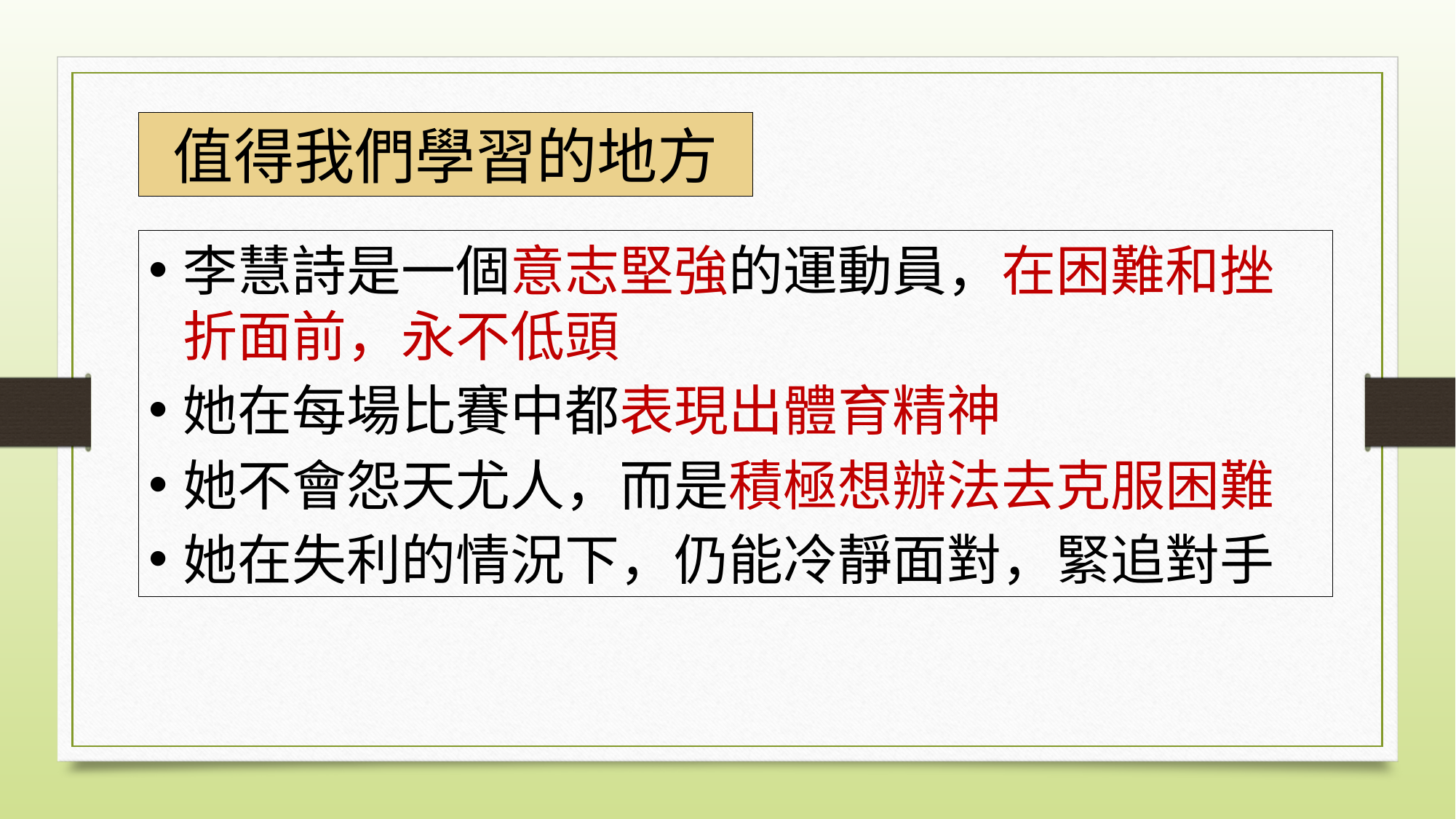

值得我們學習的地方
李慧詩是一個意志堅強的運動員，在困難和挫折面前，永不低頭
她在每場比賽中都表現出體育精神
她不會怨天尤人，而是積極想辦法去克服困難
她在失利的情況下，仍能冷靜面對，緊追對手